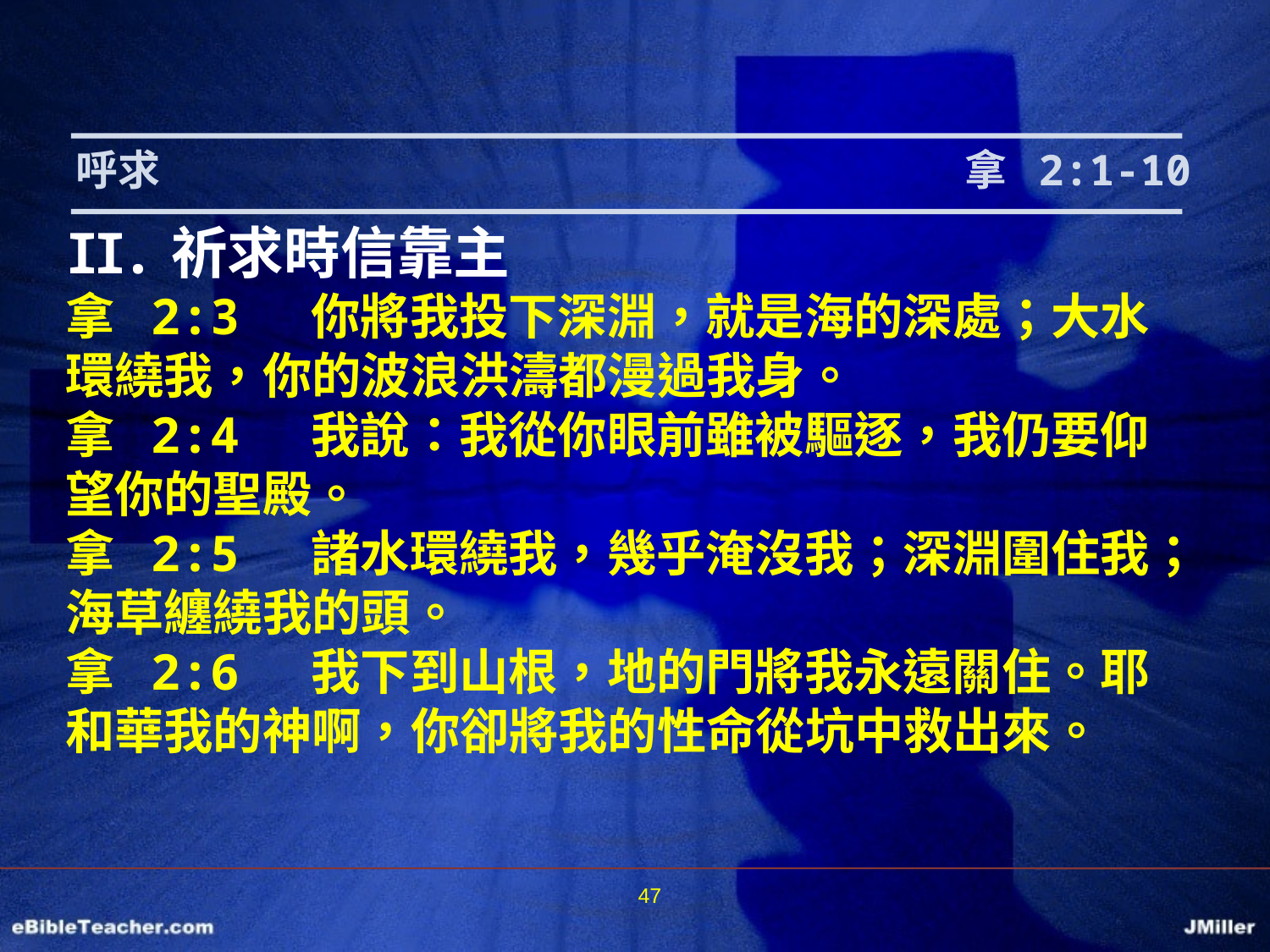

呼求							拿 2:1-10
祈求時信靠主
拿 2:3  你將我投下深淵，就是海的深處；大水環繞我，你的波浪洪濤都漫過我身。
拿 2:4  我說：我從你眼前雖被驅逐，我仍要仰望你的聖殿。
拿 2:5  諸水環繞我，幾乎淹沒我；深淵圍住我；海草纏繞我的頭。
拿 2:6  我下到山根，地的門將我永遠關住。耶和華我的神啊，你卻將我的性命從坑中救出來。